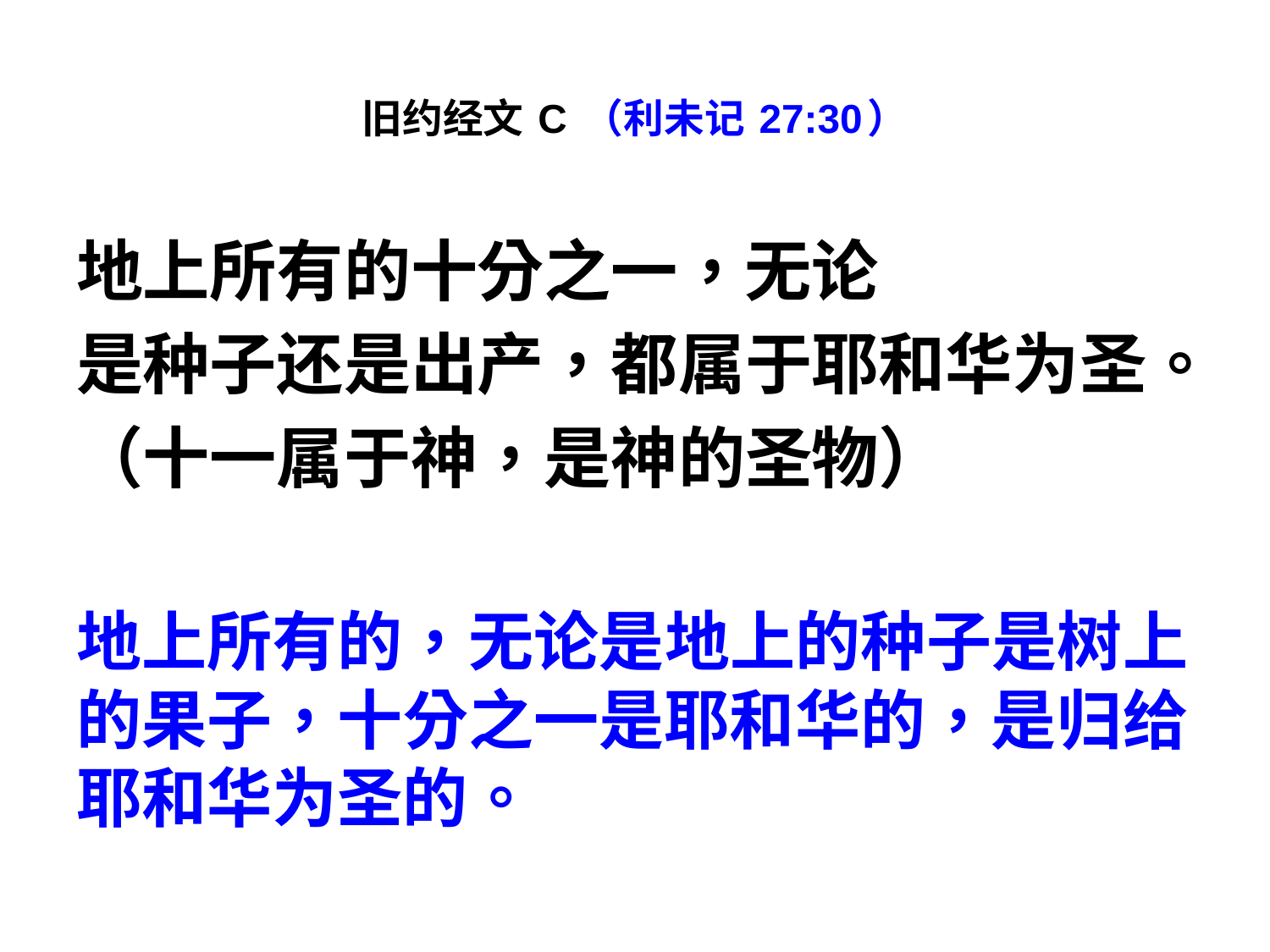

# 旧约经文 C （利未记 27:30）
地上所有的十分之一，无论
是种子还是出产，都属于耶和华为圣。
（十一属于神，是神的圣物）

地上所有的，无论是地上的种子是树上的果子，十分之一是耶和华的，是归给耶和华为圣的。